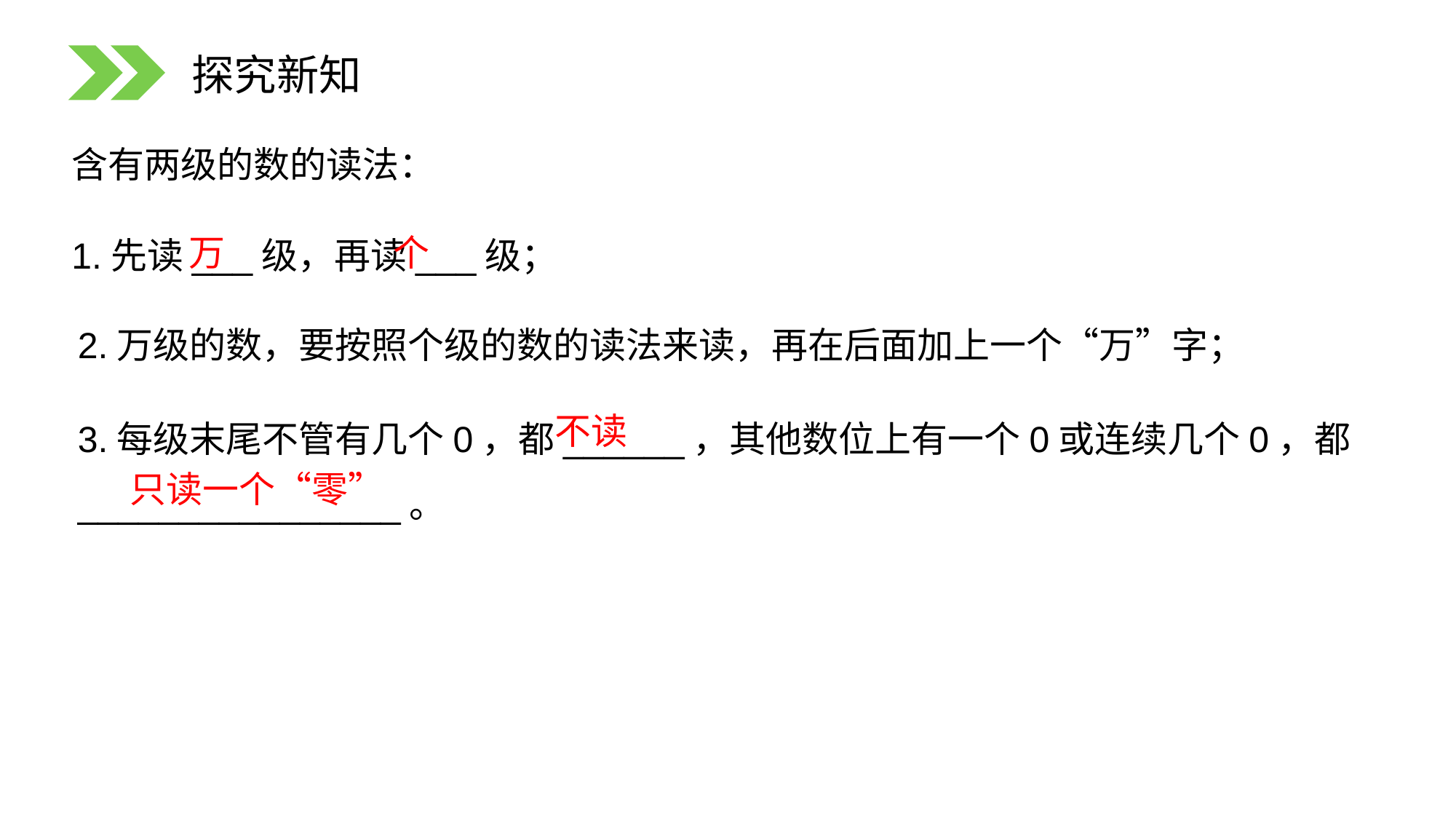

探究新知
含有两级的数的读法：
个
万
1.先读___级，再读___级；
2.万级的数，要按照个级的数的读法来读，再在后面加上一个“万”字；
3.每级末尾不管有几个0，都______，其他数位上有一个0或连续几个0，都________________。
不读
只读一个“零”